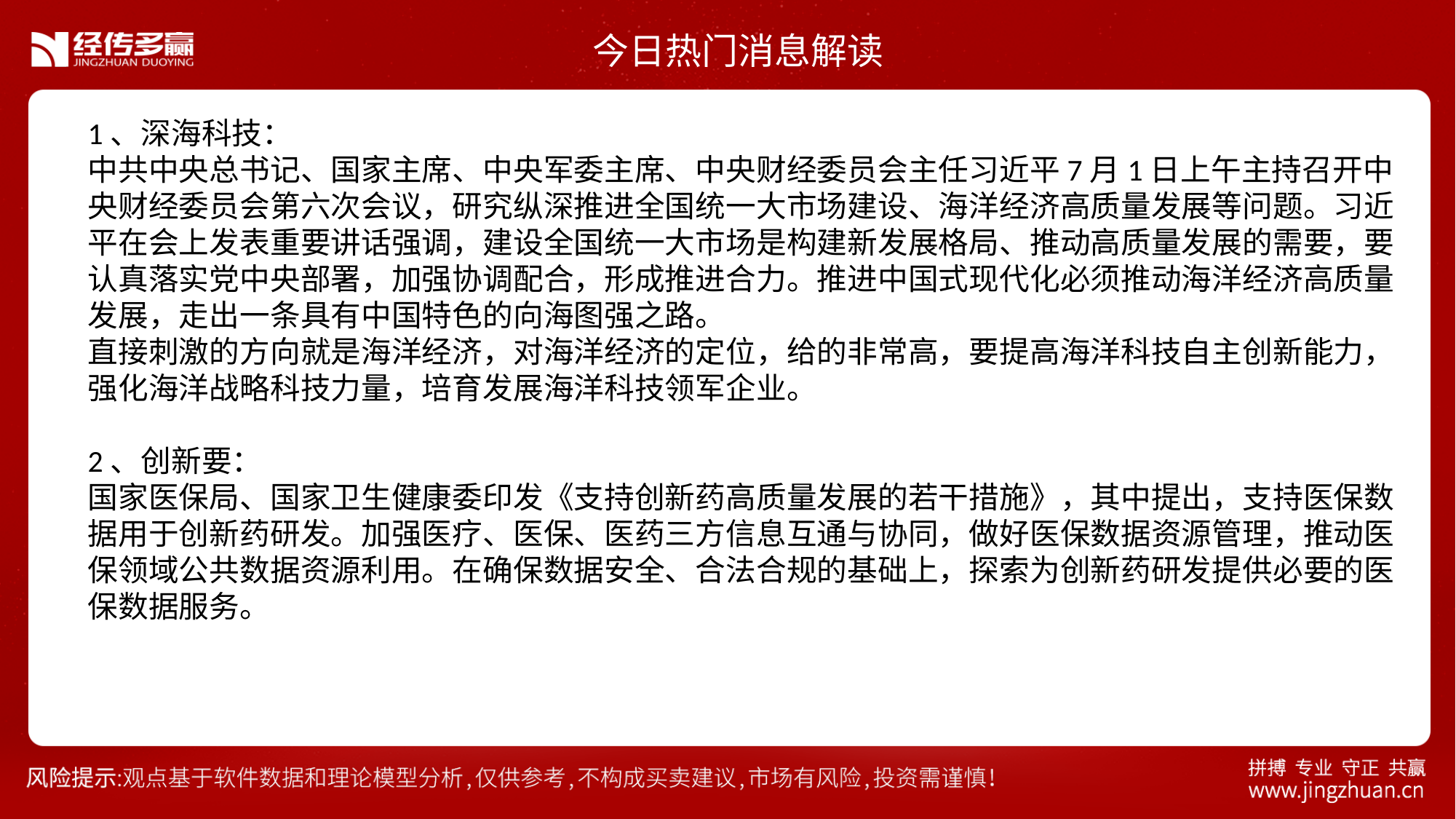

今日热门消息解读
1、深海科技：
中共中央总书记、国家主席、中央军委主席、中央财经委员会主任习近平7月1日上午主持召开中央财经委员会第六次会议，研究纵深推进全国统一大市场建设、海洋经济高质量发展等问题。习近平在会上发表重要讲话强调，建设全国统一大市场是构建新发展格局、推动高质量发展的需要，要认真落实党中央部署，加强协调配合，形成推进合力。推进中国式现代化必须推动海洋经济高质量发展，走出一条具有中国特色的向海图强之路。
直接刺激的方向就是海洋经济，对海洋经济的定位，给的非常高，要提高海洋科技自主创新能力，强化海洋战略科技力量，培育发展海洋科技领军企业。

2、创新要：
国家医保局、国家卫生健康委印发《支持创新药高质量发展的若干措施》，其中提出，支持医保数据用于创新药研发。加强医疗、医保、医药三方信息互通与协同，做好医保数据资源管理，推动医保领域公共数据资源利用。在确保数据安全、合法合规的基础上，探索为创新药研发提供必要的医保数据服务。